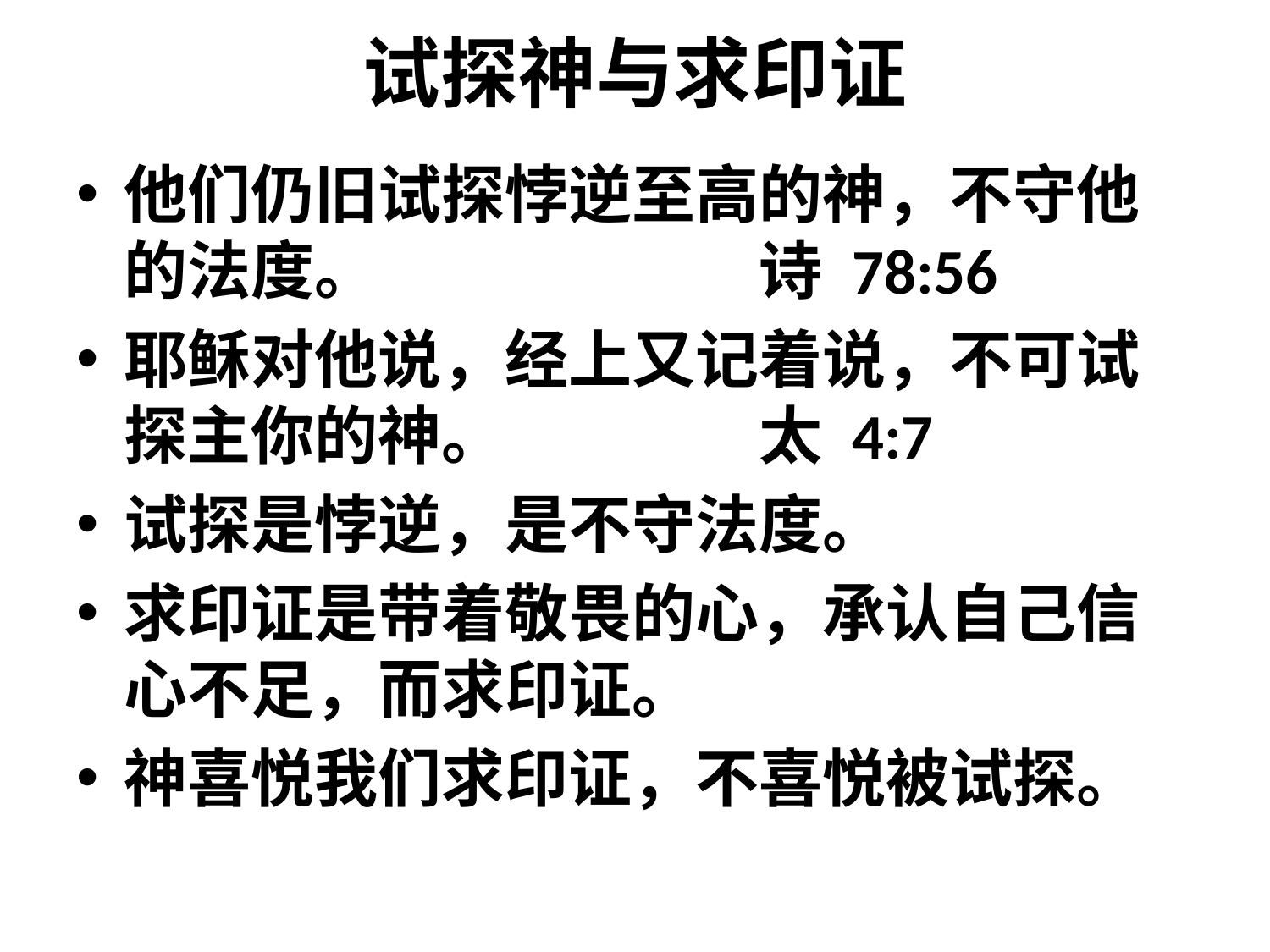

# 试探神与求印证
他们仍旧试探悖逆至高的神，不守他的法度。			诗 78:56
耶稣对他说，经上又记着说，不可试探主你的神。		太 4:7
试探是悖逆，是不守法度。
求印证是带着敬畏的心，承认自己信心不足，而求印证。
神喜悦我们求印证，不喜悦被试探。